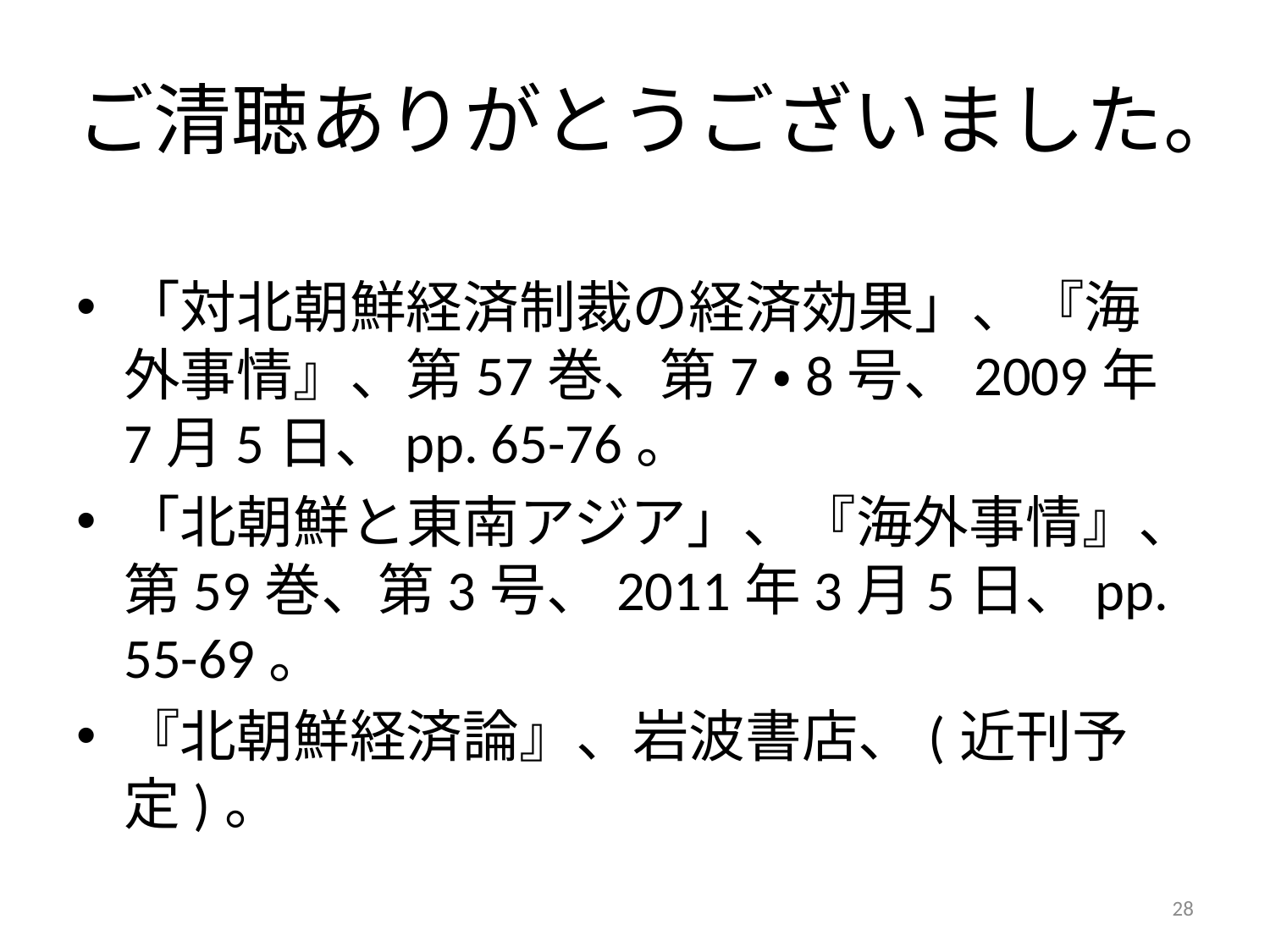

# ご清聴ありがとうございました。

「対北朝鮮経済制裁の経済効果」、『海外事情』、第57巻、第7・8号、2009年7月5日、pp. 65-76。
「北朝鮮と東南アジア」、『海外事情』、第59巻、第3号、2011年3月5日、pp. 55-69。
『北朝鮮経済論』、岩波書店、(近刊予定)。

28